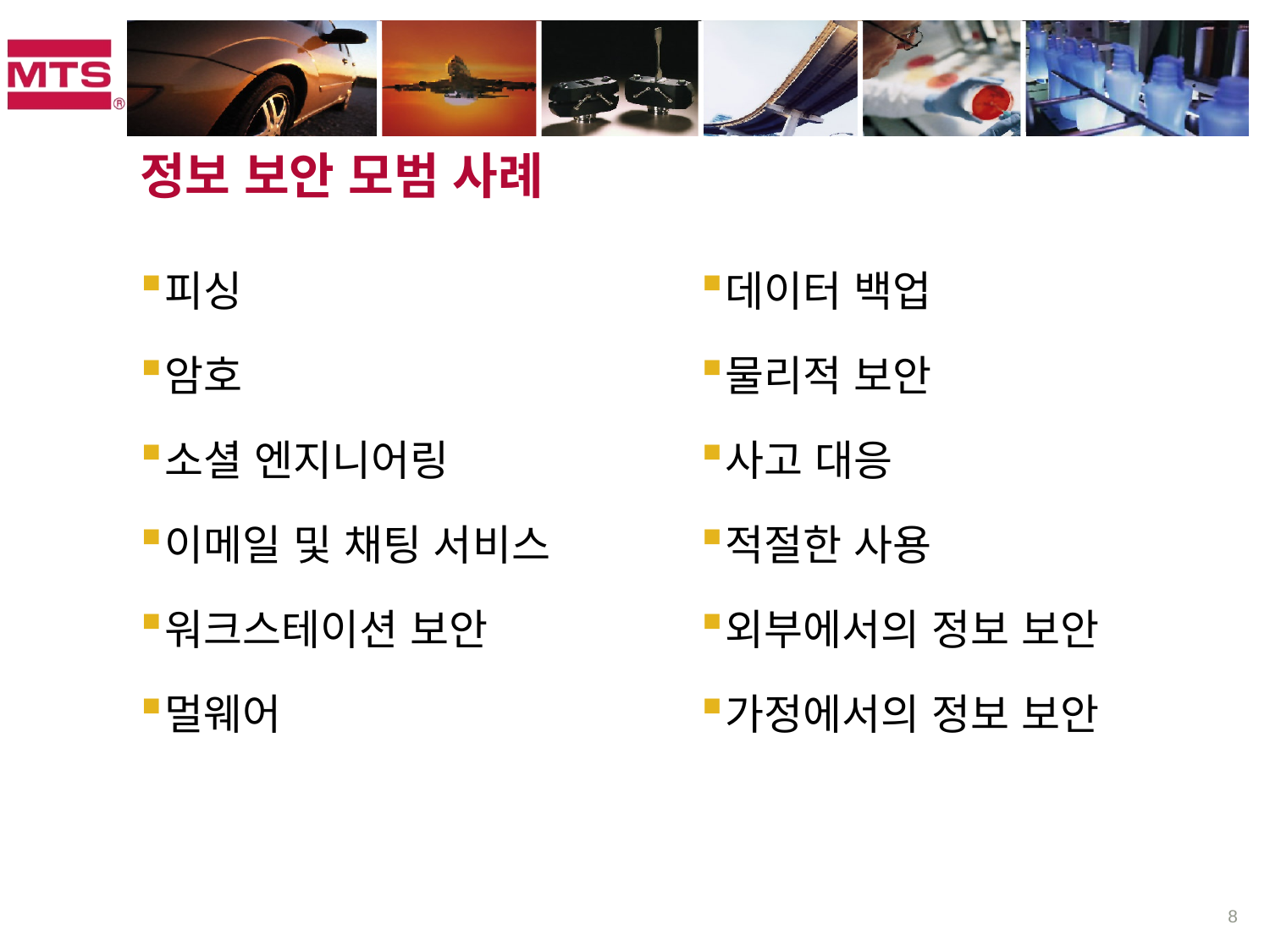

# 정보 보안 모범 사례
피싱
암호
소셜 엔지니어링
이메일 및 채팅 서비스
워크스테이션 보안
멀웨어

데이터 백업
물리적 보안
사고 대응
적절한 사용
외부에서의 정보 보안
가정에서의 정보 보안

8